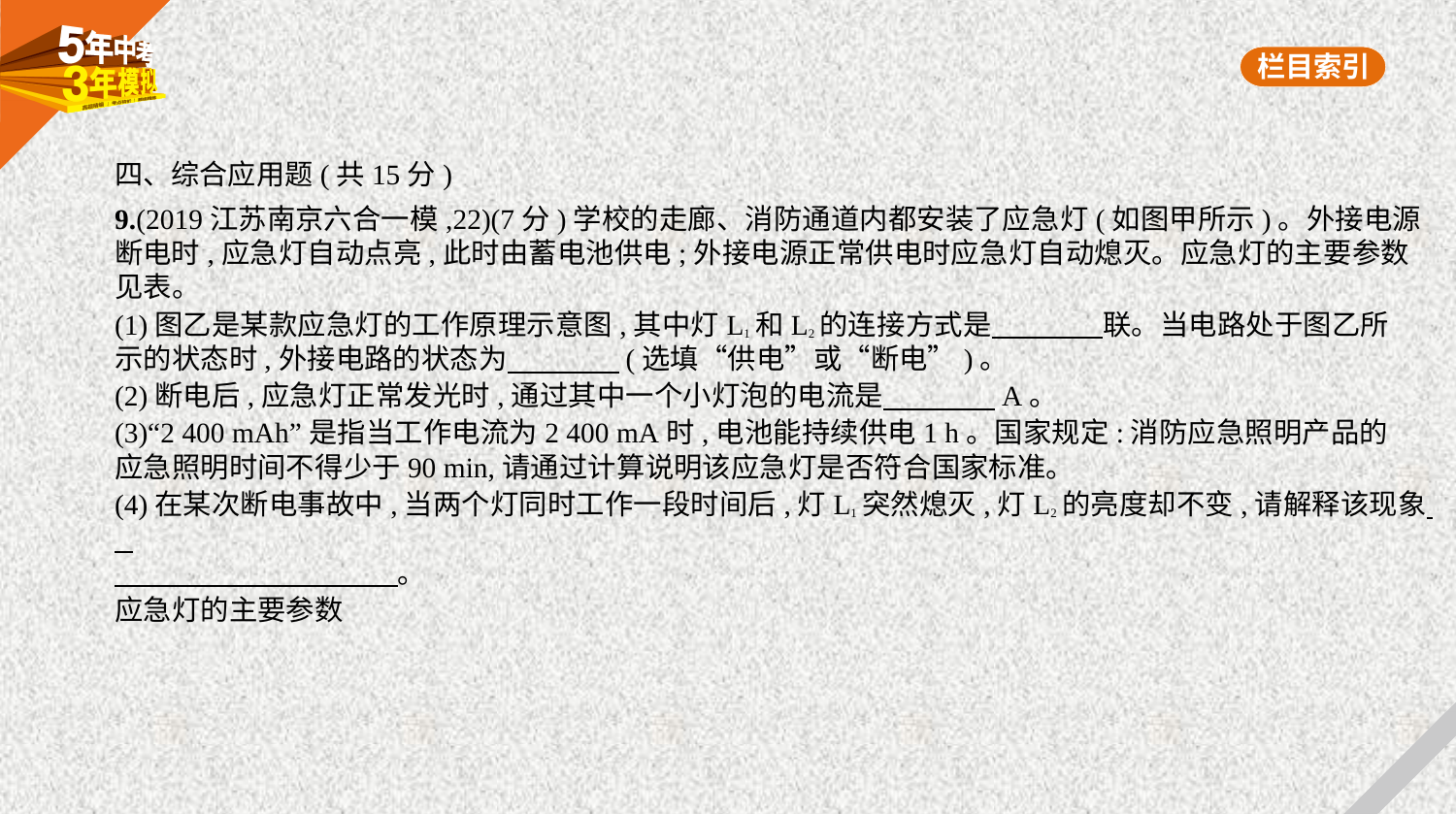

四、综合应用题(共15分)
9.(2019江苏南京六合一模,22)(7分)学校的走廊、消防通道内都安装了应急灯(如图甲所示)。外接电源
断电时,应急灯自动点亮,此时由蓄电池供电;外接电源正常供电时应急灯自动熄灭。应急灯的主要参数
见表。
(1)图乙是某款应急灯的工作原理示意图,其中灯L1和L2的连接方式是　　　    联。当电路处于图乙所
示的状态时,外接电路的状态为　　　    (选填“供电”或“断电”)。
(2)断电后,应急灯正常发光时,通过其中一个小灯泡的电流是　　　    A。
(3)“2 400 mAh”是指当工作电流为2 400 mA时,电池能持续供电1 h。国家规定:消防应急照明产品的
应急照明时间不得少于90 min,请通过计算说明该应急灯是否符合国家标准。
(4)在某次断电事故中,当两个灯同时工作一段时间后,灯L1突然熄灭,灯L2的亮度却不变,请解释该现象    
　　　　　　　　　    。
应急灯的主要参数